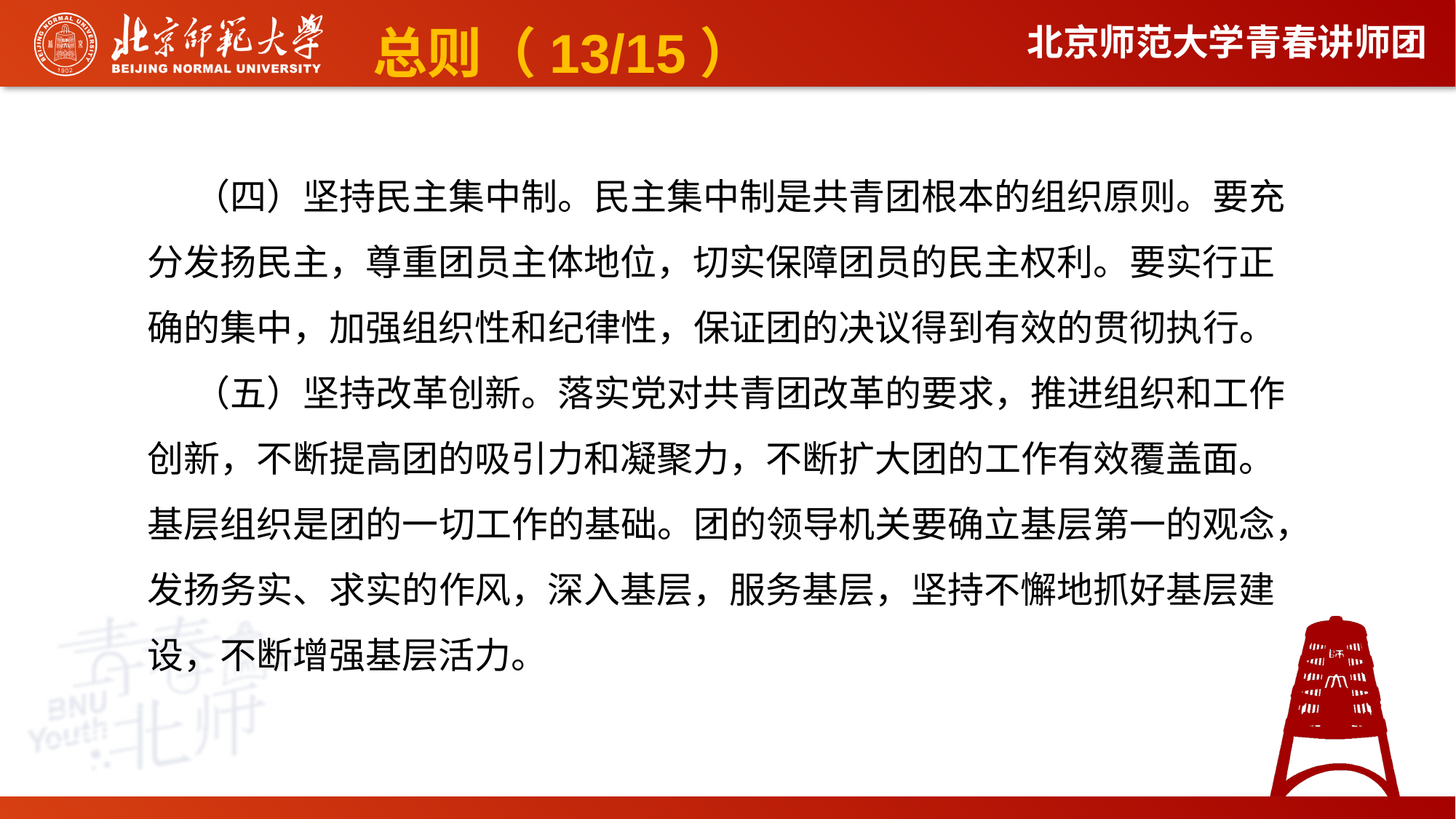

总则（13/15）

（四）坚持民主集中制。民主集中制是共青团根本的组织原则。要充分发扬民主，尊重团员主体地位，切实保障团员的民主权利。要实行正确的集中，加强组织性和纪律性，保证团的决议得到有效的贯彻执行。
（五）坚持改革创新。落实党对共青团改革的要求，推进组织和工作创新，不断提高团的吸引力和凝聚力，不断扩大团的工作有效覆盖面。基层组织是团的一切工作的基础。团的领导机关要确立基层第一的观念，发扬务实、求实的作风，深入基层，服务基层，坚持不懈地抓好基层建设，不断增强基层活力。